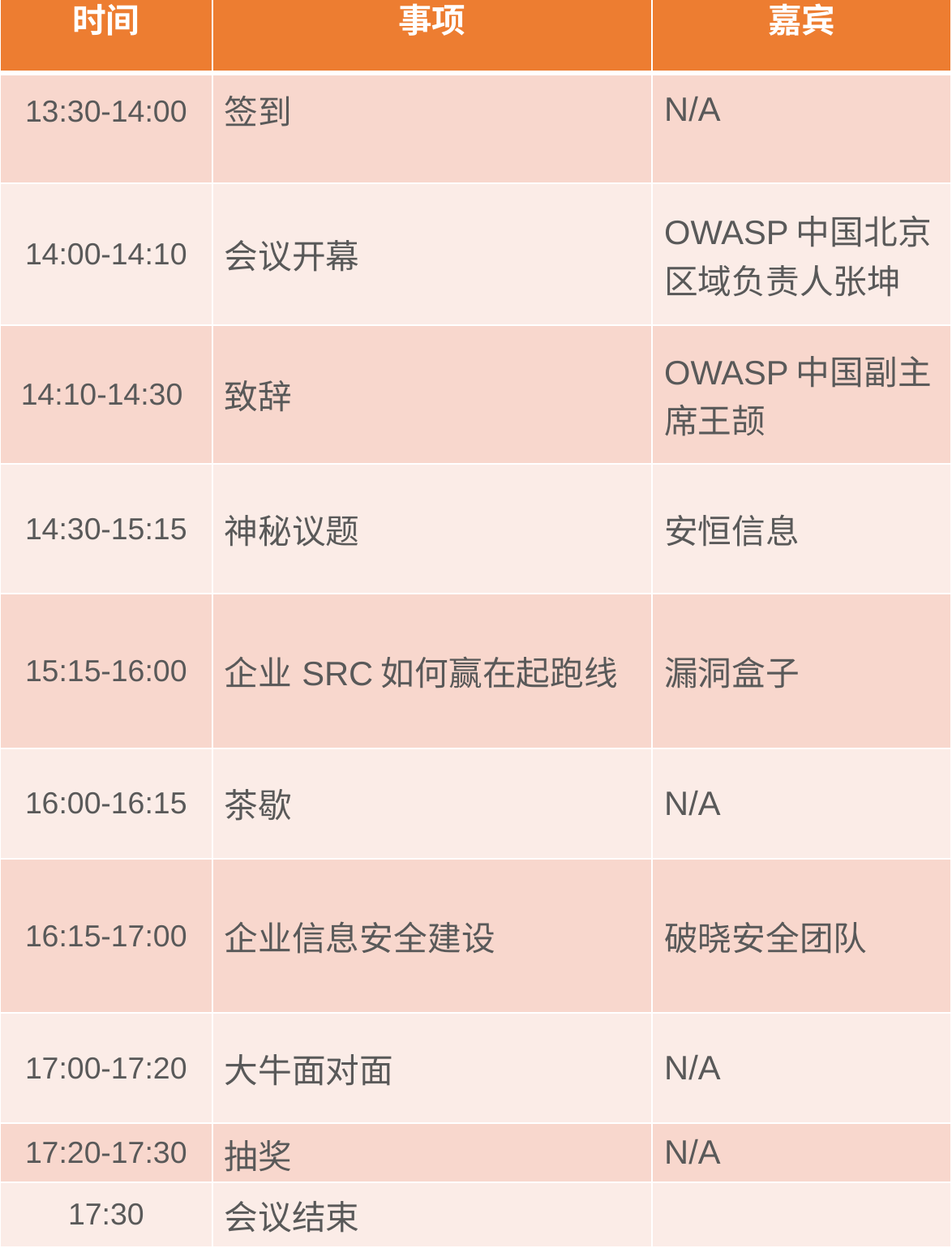

| 时间 | 事项 | 嘉宾 |
| --- | --- | --- |
| 13:30-14:00 | 签到 | N/A |
| 14:00-14:10 | 会议开幕 | OWASP中国北京区域负责人张坤 |
| 14:10-14:30 | 致辞 | OWASP中国副主席王颉 |
| 14:30-15:15 | 神秘议题 | 安恒信息 |
| 15:15-16:00 | 企业SRC如何赢在起跑线 | 漏洞盒子 |
| 16:00-16:15 | 茶歇 | N/A |
| 16:15-17:00 | 企业信息安全建设 | 破晓安全团队 |
| 17:00-17:20 | 大牛面对面 | N/A |
| 17:20-17:30 | 抽奖 | N/A |
| 17:30 | 会议结束 |  |
2019年1月12日